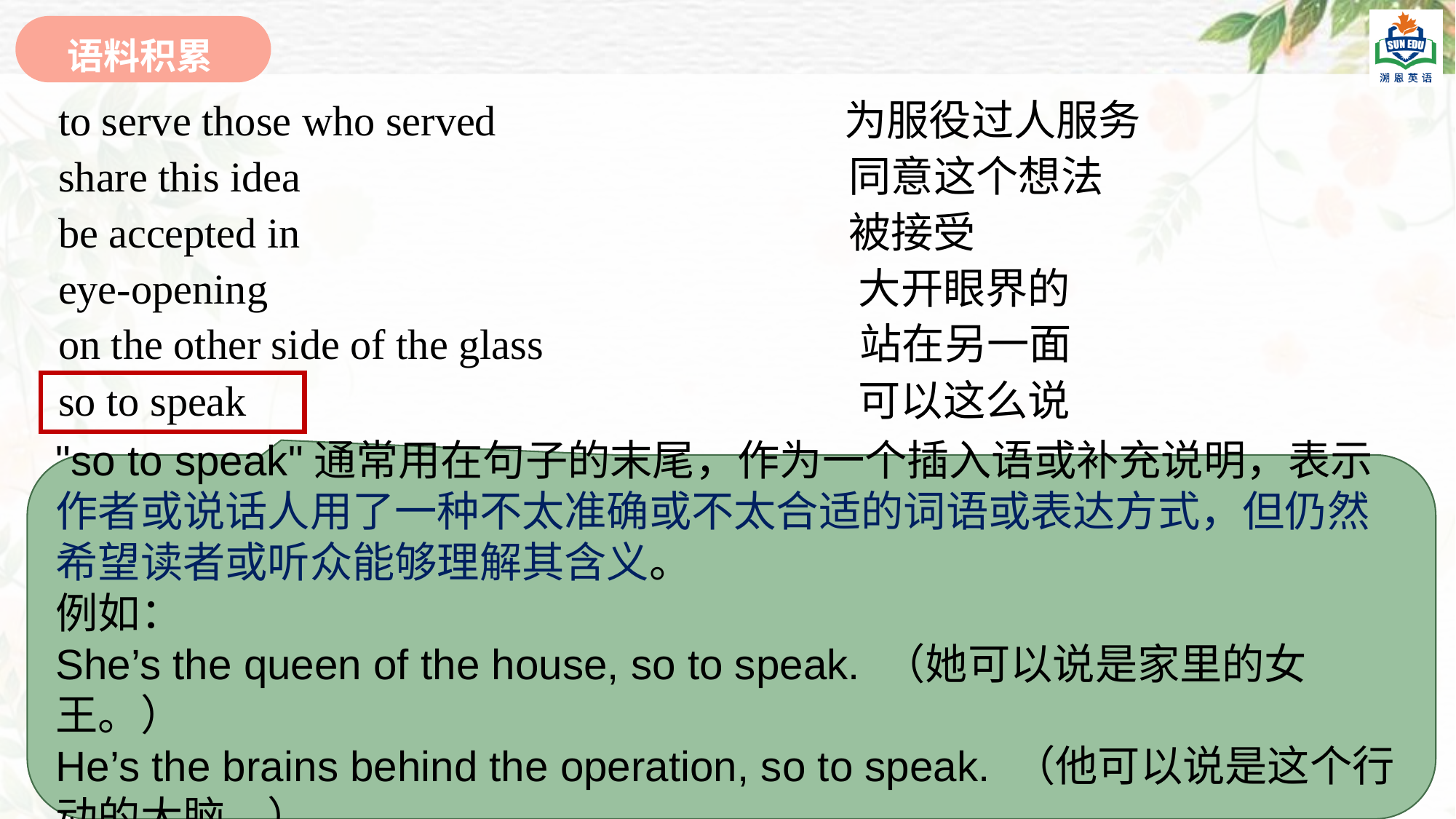

语料积累
to serve those who served                                为服役过人服务
share this idea                                                   同意这个想法
be accepted in                                                   被接受
eye-opening                                                       大开眼界的
on the other side of the glass                             站在另一面
so to speak                                                         可以这么说

"so to speak"通常用在句子的末尾，作为一个插入语或补充说明，表示作者或说话人用了一种不太准确或不太合适的词语或表达方式，但仍然希望读者或听众能够理解其含义。
例如：
She’s the queen of the house, so to speak. （她可以说是家里的女王。）
He’s the brains behind the operation, so to speak. （他可以说是这个行动的大脑。）